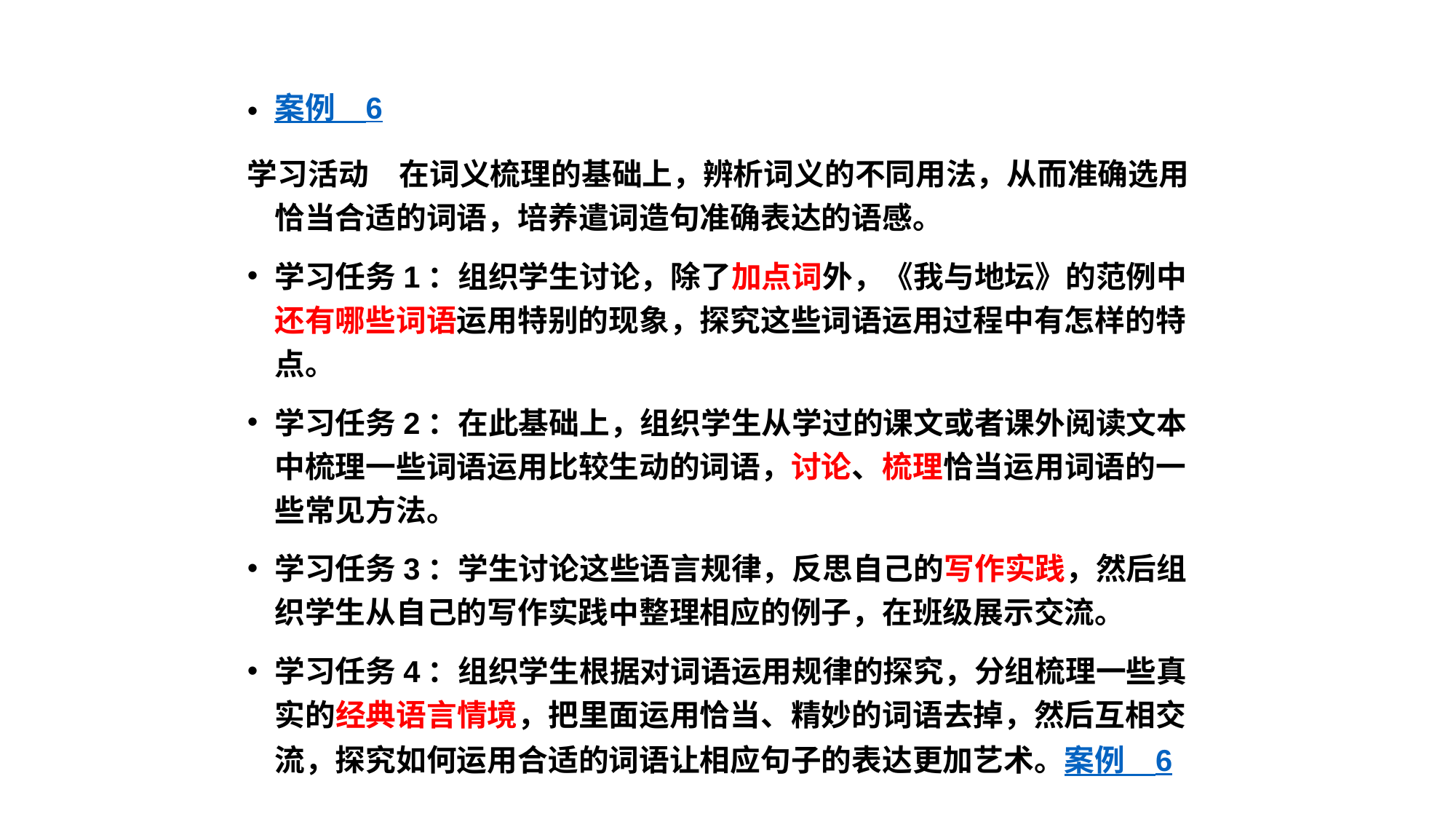

案例　6
学习活动　在词义梳理的基础上，辨析词义的不同用法，从而准确选用恰当合适的词语，培养遣词造句准确表达的语感。
学习任务1：组织学生讨论，除了加点词外，《我与地坛》的范例中还有哪些词语运用特别的现象，探究这些词语运用过程中有怎样的特点。
学习任务2：在此基础上，组织学生从学过的课文或者课外阅读文本中梳理一些词语运用比较生动的词语，讨论、梳理恰当运用词语的一些常见方法。
学习任务3：学生讨论这些语言规律，反思自己的写作实践，然后组织学生从自己的写作实践中整理相应的例子，在班级展示交流。
学习任务4：组织学生根据对词语运用规律的探究，分组梳理一些真实的经典语言情境，把里面运用恰当、精妙的词语去掉，然后互相交流，探究如何运用合适的词语让相应句子的表达更加艺术。案例　6